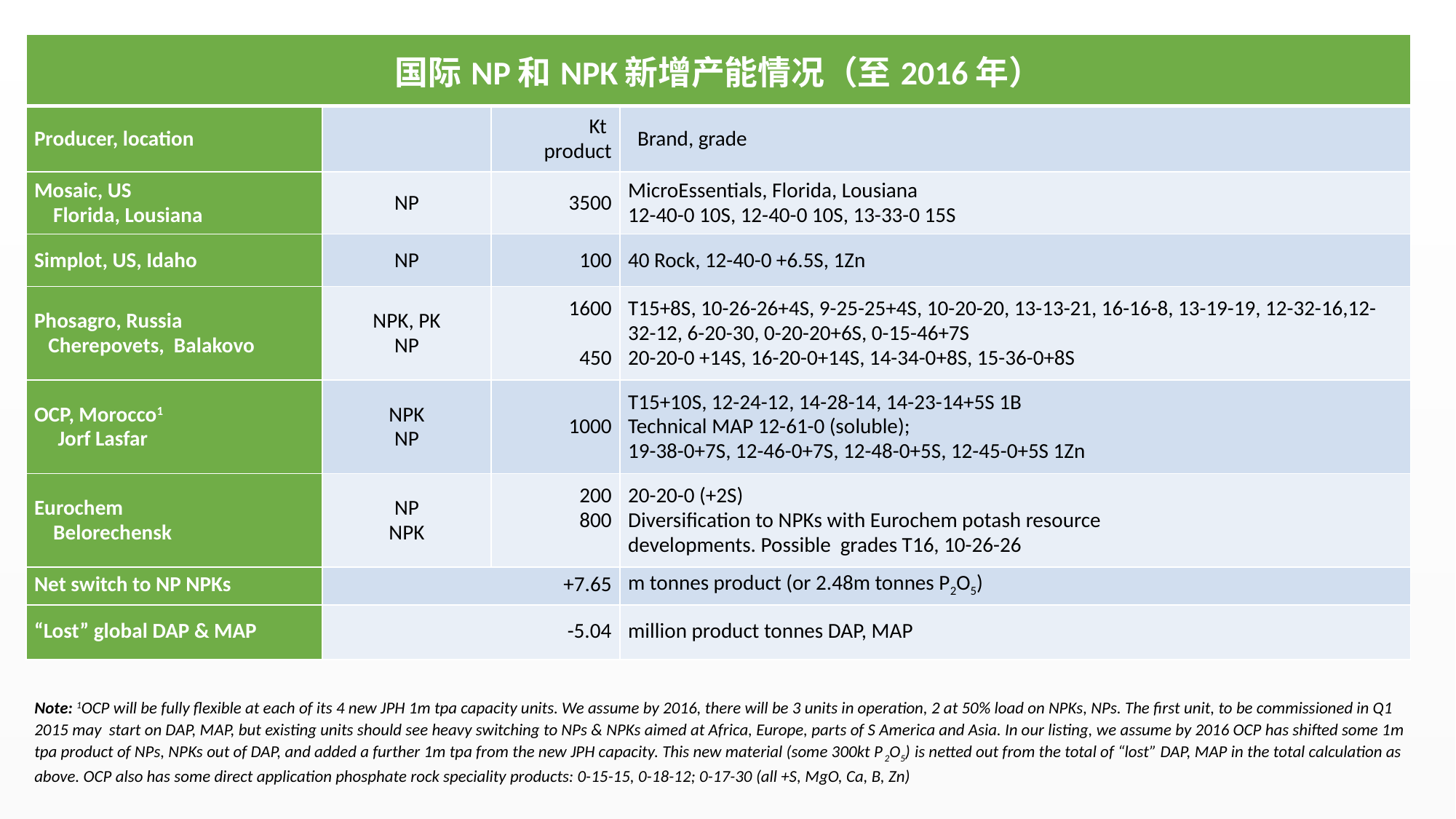

| 国际NP和NPK新增产能情况（至2016年） |  |  |  |
| --- | --- | --- | --- |
| Producer, location |  | Kt product | Brand, grade |
| Mosaic, US Florida, Lousiana | NP | 3500 | MicroEssentials, Florida, Lousiana 12-40-0 10S, 12-40-0 10S, 13-33-0 15S |
| Simplot, US, Idaho | NP | 100 | 40 Rock, 12-40-0 +6.5S, 1Zn |
| Phosagro, Russia Cherepovets, Balakovo | NPK, PK NP | 1600   450 | T15+8S, 10-26-26+4S, 9-25-25+4S, 10-20-20, 13-13-21, 16-16-8, 13-19-19, 12-32-16,12-32-12, 6-20-30, 0-20-20+6S, 0-15-46+7S 20-20-0 +14S, 16-20-0+14S, 14-34-0+8S, 15-36-0+8S |
| OCP, Morocco1 Jorf Lasfar | NPK NP | 1000 | T15+10S, 12-24-12, 14-28-14, 14-23-14+5S 1B Technical MAP 12-61-0 (soluble); 19-38-0+7S, 12-46-0+7S, 12-48-0+5S, 12-45-0+5S 1Zn |
| Eurochem Belorechensk | NP NPK | 200 800 | 20-20-0 (+2S) Diversification to NPKs with Eurochem potash resource developments. Possible grades T16, 10-26-26 |
| Net switch to NP NPKs | +7.65 |  | m tonnes product (or 2.48m tonnes P2O5) |
| “Lost” global DAP & MAP | -5.04 |  | million product tonnes DAP, MAP |
Note: 1OCP will be fully flexible at each of its 4 new JPH 1m tpa capacity units. We assume by 2016, there will be 3 units in operation, 2 at 50% load on NPKs, NPs. The first unit, to be commissioned in Q1 2015 may  start on DAP, MAP, but existing units should see heavy switching to NPs & NPKs aimed at Africa, Europe, parts of S America and Asia. In our listing, we assume by 2016 OCP has shifted some 1m tpa product of NPs, NPKs out of DAP, and added a further 1m tpa from the new JPH capacity. This new material (some 300kt P2O5)  is netted out from the total of “lost” DAP, MAP in the total calculation as above. OCP also has some direct application phosphate rock speciality products: 0-15-15, 0-18-12; 0-17-30 (all +S, MgO, Ca, B, Zn)